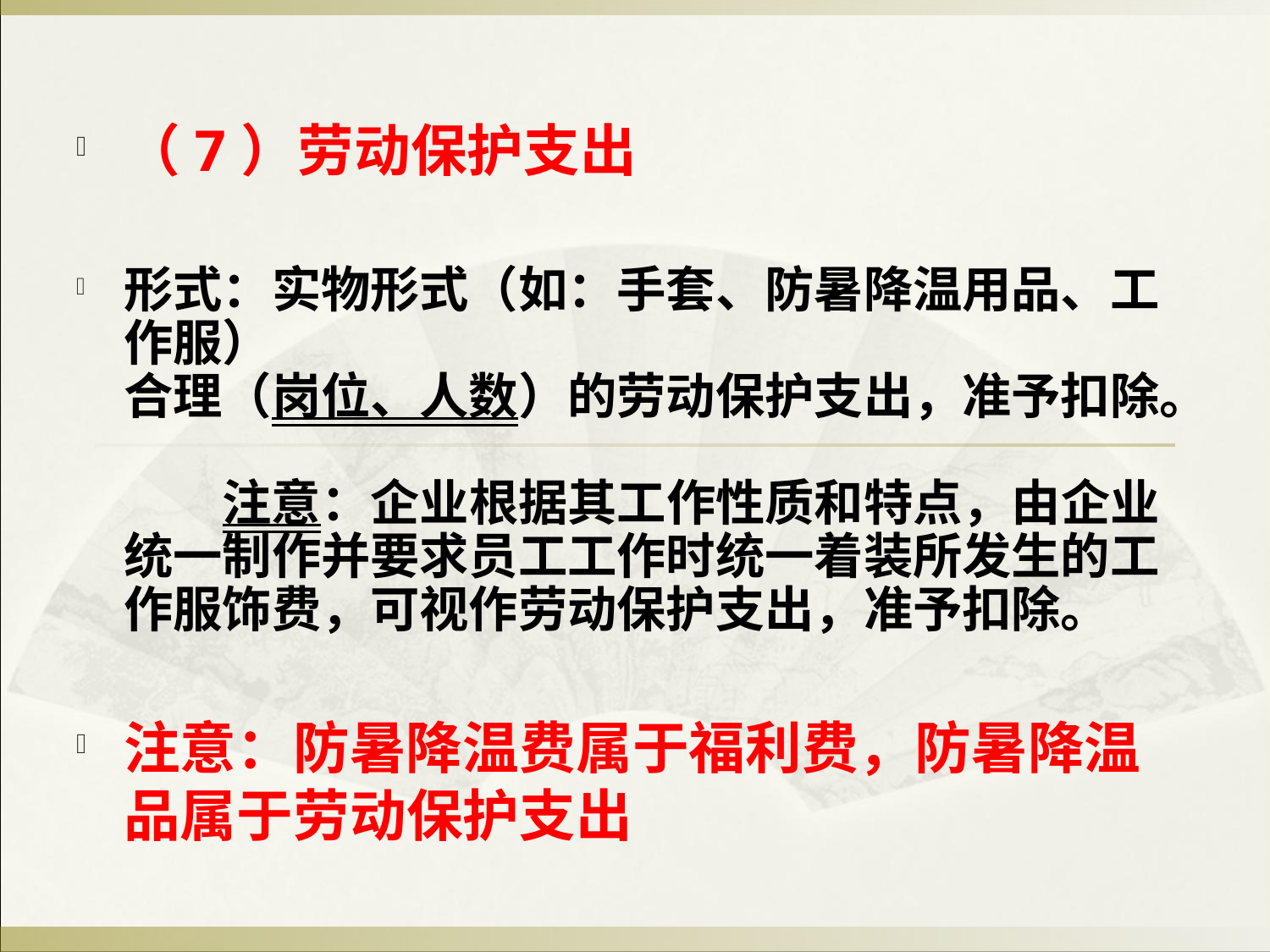

（7）劳动保护支出

形式：实物形式（如：手套、防暑降温用品、工作服）
合理（岗位、人数）的劳动保护支出，准予扣除。
　　注意：企业根据其工作性质和特点，由企业统一制作并要求员工工作时统一着装所发生的工作服饰费，可视作劳动保护支出，准予扣除。

注意：防暑降温费属于福利费，防暑降温品属于劳动保护支出